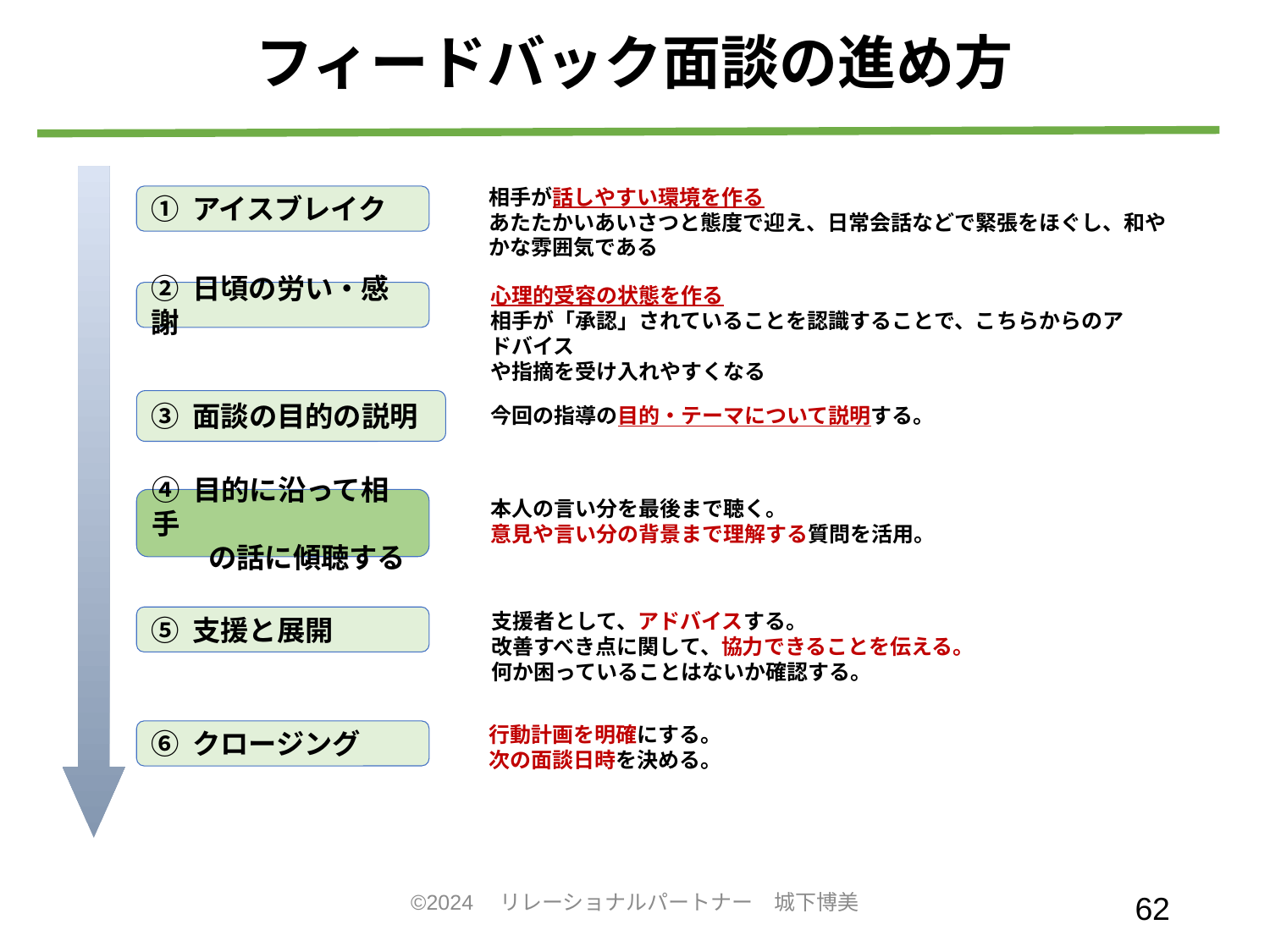

# フィードバック面談の進め方

相手が話しやすい環境を作る
あたたかいあいさつと態度で迎え、日常会話などで緊張をほぐし、和やかな雰囲気である
① アイスブレイク
心理的受容の状態を作る
相手が「承認」されていることを認識することで、こちらからのアドバイス
や指摘を受け入れやすくなる
② 日頃の労い・感謝
③ 面談の目的の説明
今回の指導の目的・テーマについて説明する。
④ 目的に沿って相手
　　の話に傾聴する
本人の言い分を最後まで聴く。
意見や言い分の背景まで理解する質問を活用。
支援者として、アドバイスする。
改善すべき点に関して、協力できることを伝える。
何か困っていることはないか確認する。
⑤ 支援と展開
行動計画を明確にする。
次の面談日時を決める。
⑥ クロージング
©2024　リレーショナルパートナー　城下博美
62